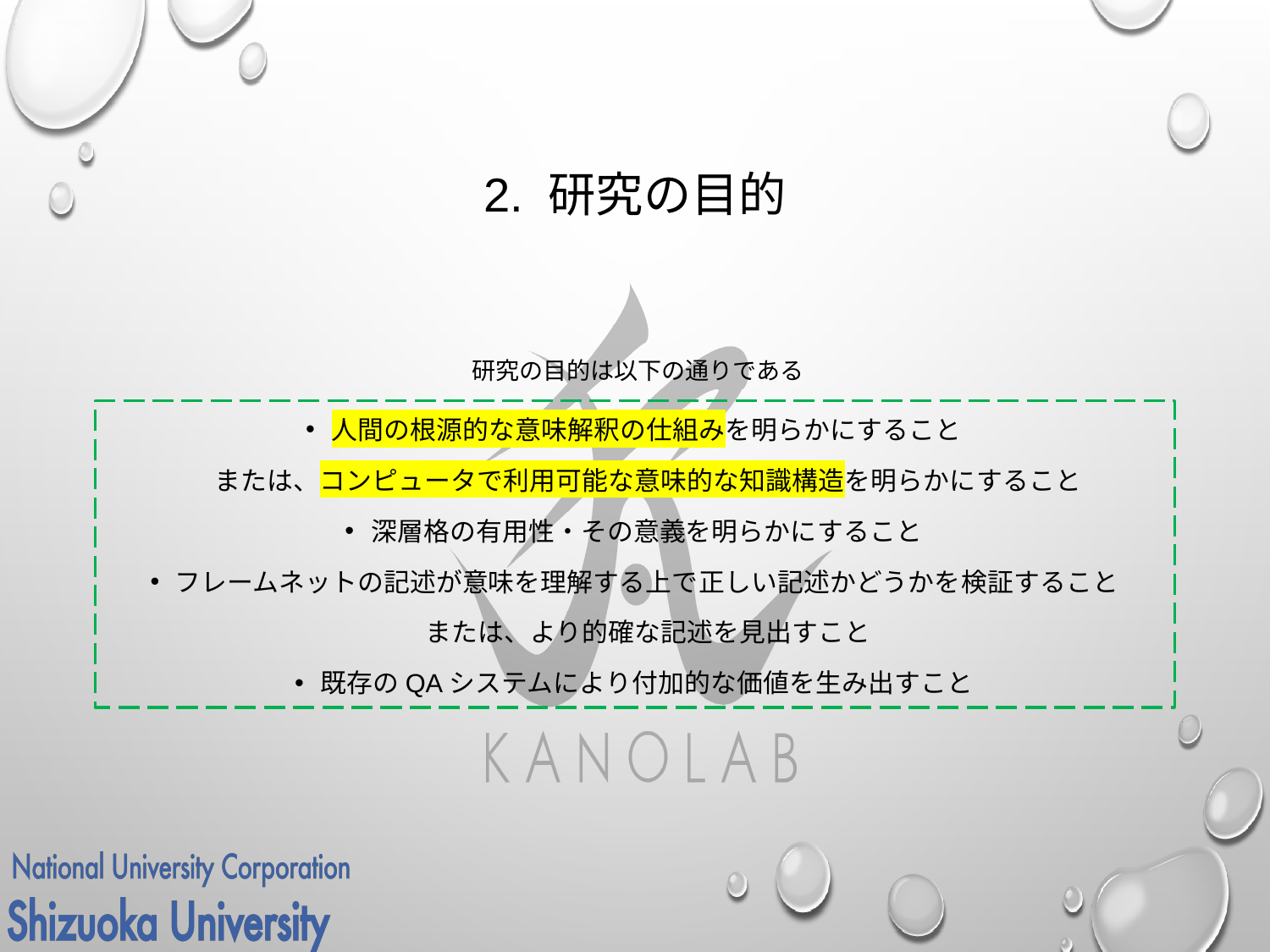

# 2. 研究の目的
研究の目的は以下の通りである
人間の根源的な意味解釈の仕組みを明らかにすること
　または、コンピュータで利用可能な意味的な知識構造を明らかにすること
深層格の有用性・その意義を明らかにすること
フレームネットの記述が意味を理解する上で正しい記述かどうかを検証すること
　または、より的確な記述を見出すこと
既存のQAシステムにより付加的な価値を生み出すこと